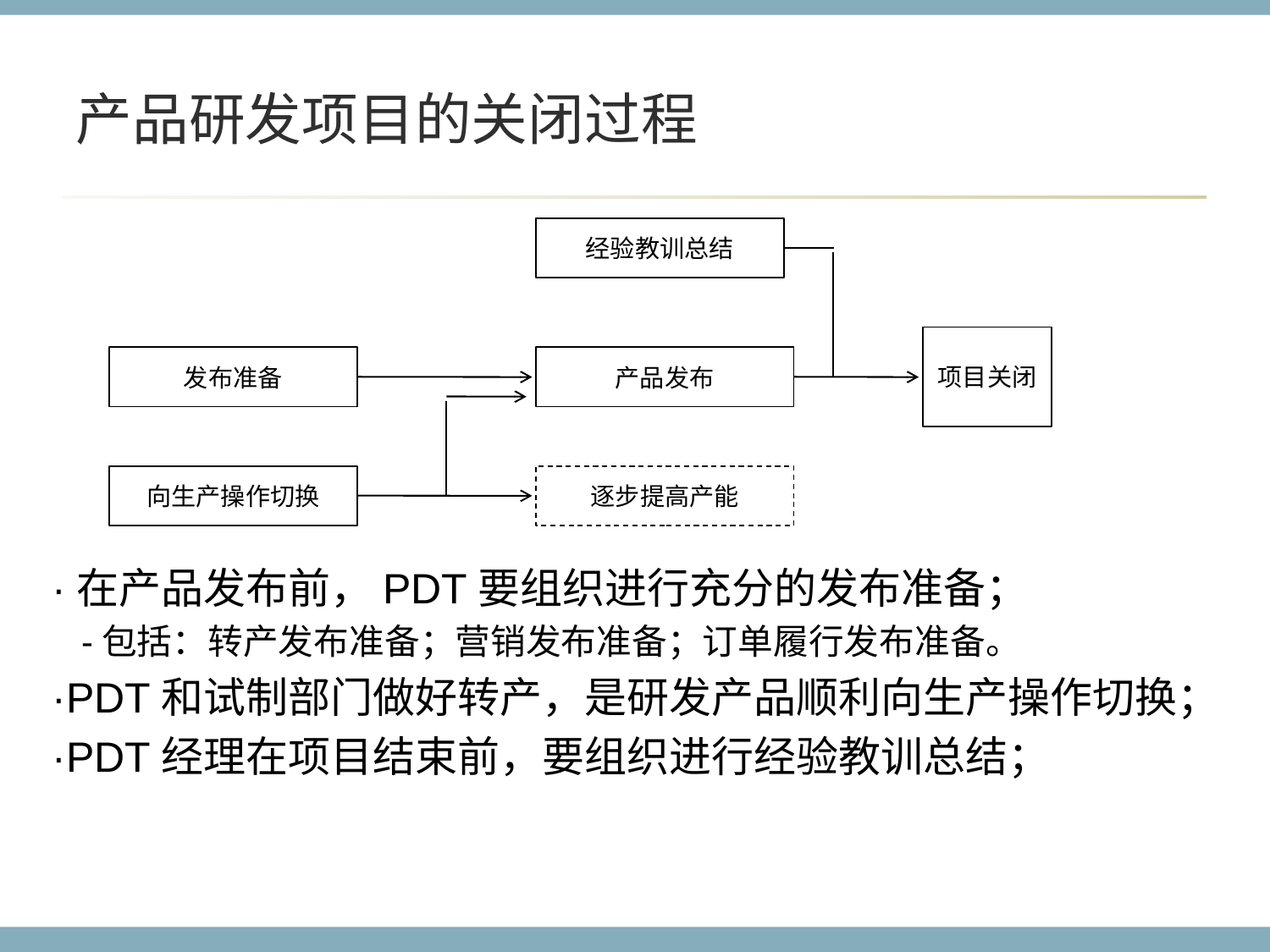

# 产品研发项目的关闭过程
经验教训总结
项目关闭
发布准备
产品发布
向生产操作切换
逐步提高产能
·在产品发布前，PDT要组织进行充分的发布准备；
   -包括：转产发布准备；营销发布准备；订单履行发布准备。
·PDT和试制部门做好转产，是研发产品顺利向生产操作切换；
·PDT经理在项目结束前，要组织进行经验教训总结；